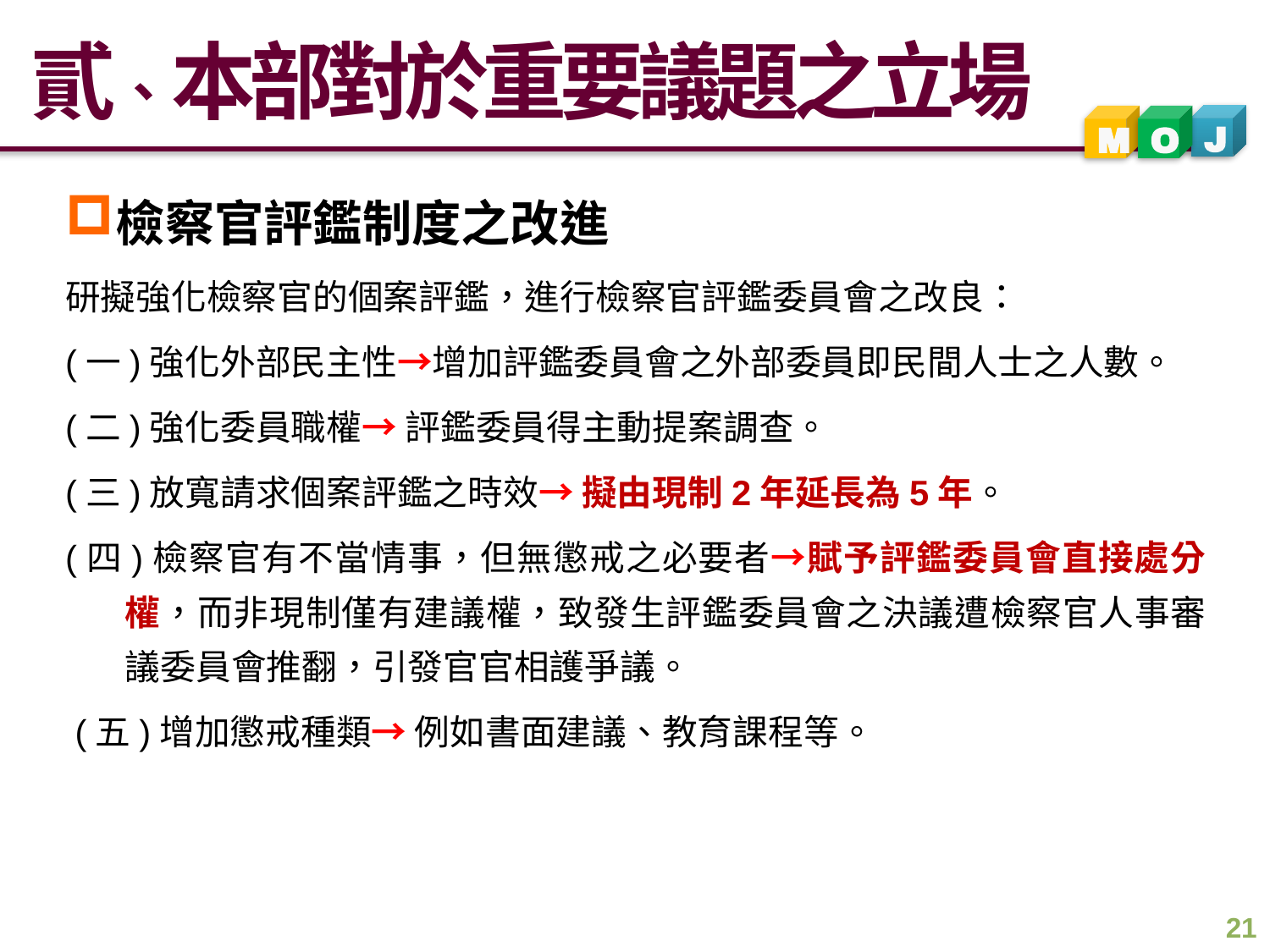

貳、本部對於重要議題之立場
J
M
O
檢察官評鑑制度之改進
研擬強化檢察官的個案評鑑，進行檢察官評鑑委員會之改良：
(一)強化外部民主性→增加評鑑委員會之外部委員即民間人士之人數。
(二)強化委員職權→ 評鑑委員得主動提案調查。
(三)放寬請求個案評鑑之時效→ 擬由現制2年延長為5年。
(四)檢察官有不當情事，但無懲戒之必要者→賦予評鑑委員會直接處分權，而非現制僅有建議權，致發生評鑑委員會之決議遭檢察官人事審議委員會推翻，引發官官相護爭議。
 (五)增加懲戒種類→ 例如書面建議、教育課程等。
21